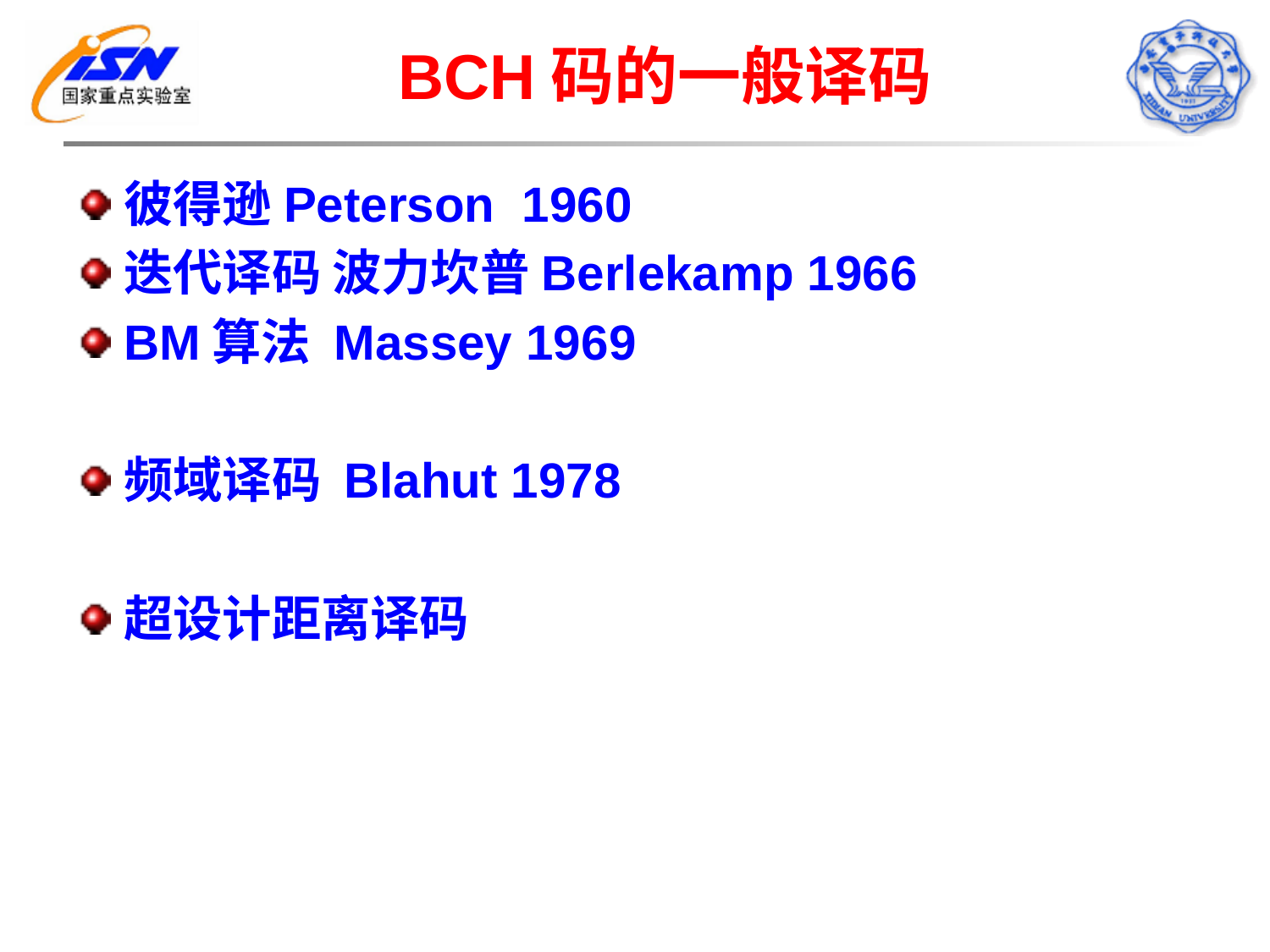

# BCH码的一般译码
彼得逊Peterson  1960
迭代译码 波力坎普Berlekamp 1966
BM算法 Massey 1969

频域译码 Blahut 1978

超设计距离译码